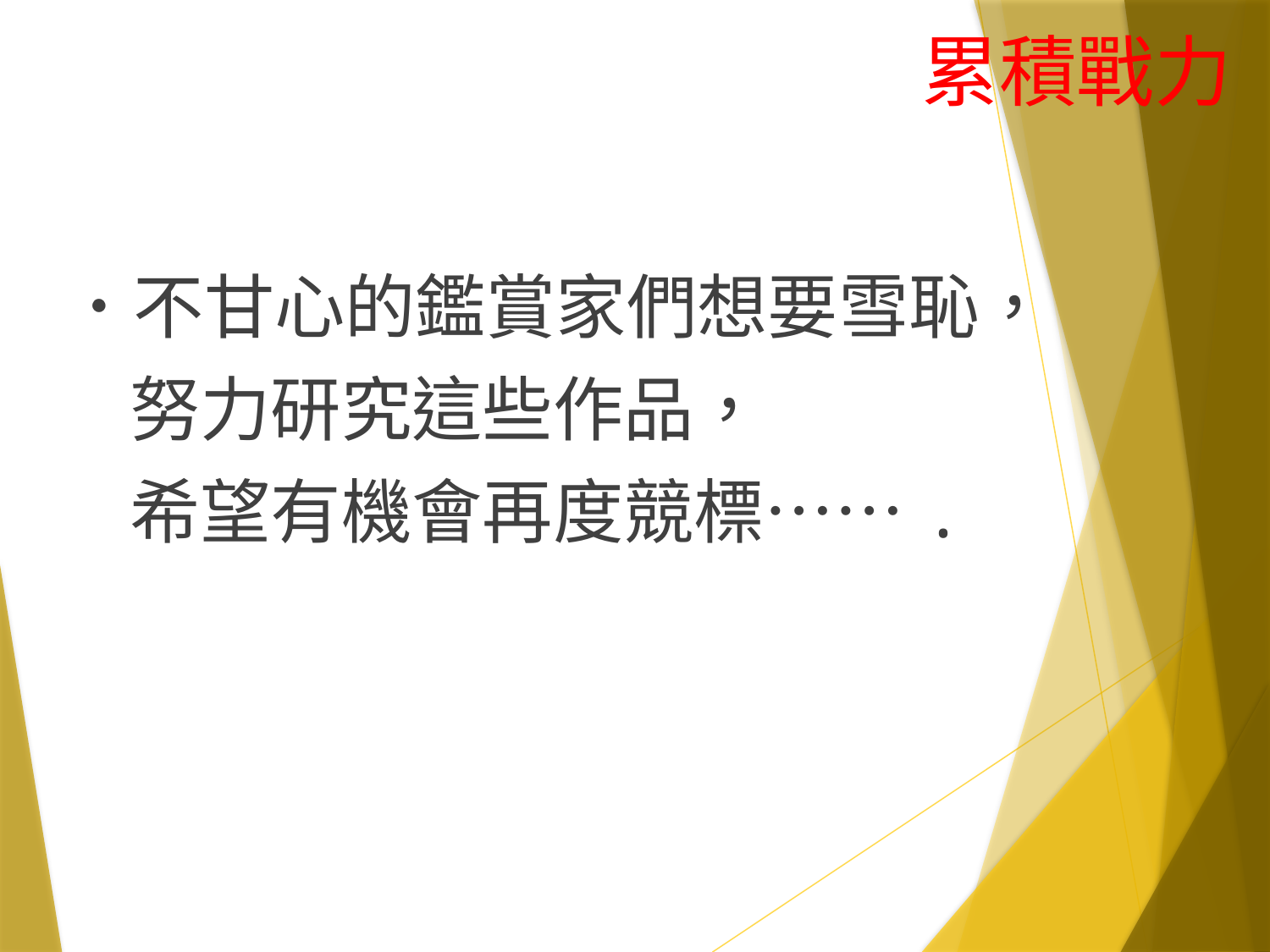

累積戰力
˙不甘心的鑑賞家們想要雪恥，
  努力研究這些作品，
  希望有機會再度競標…….